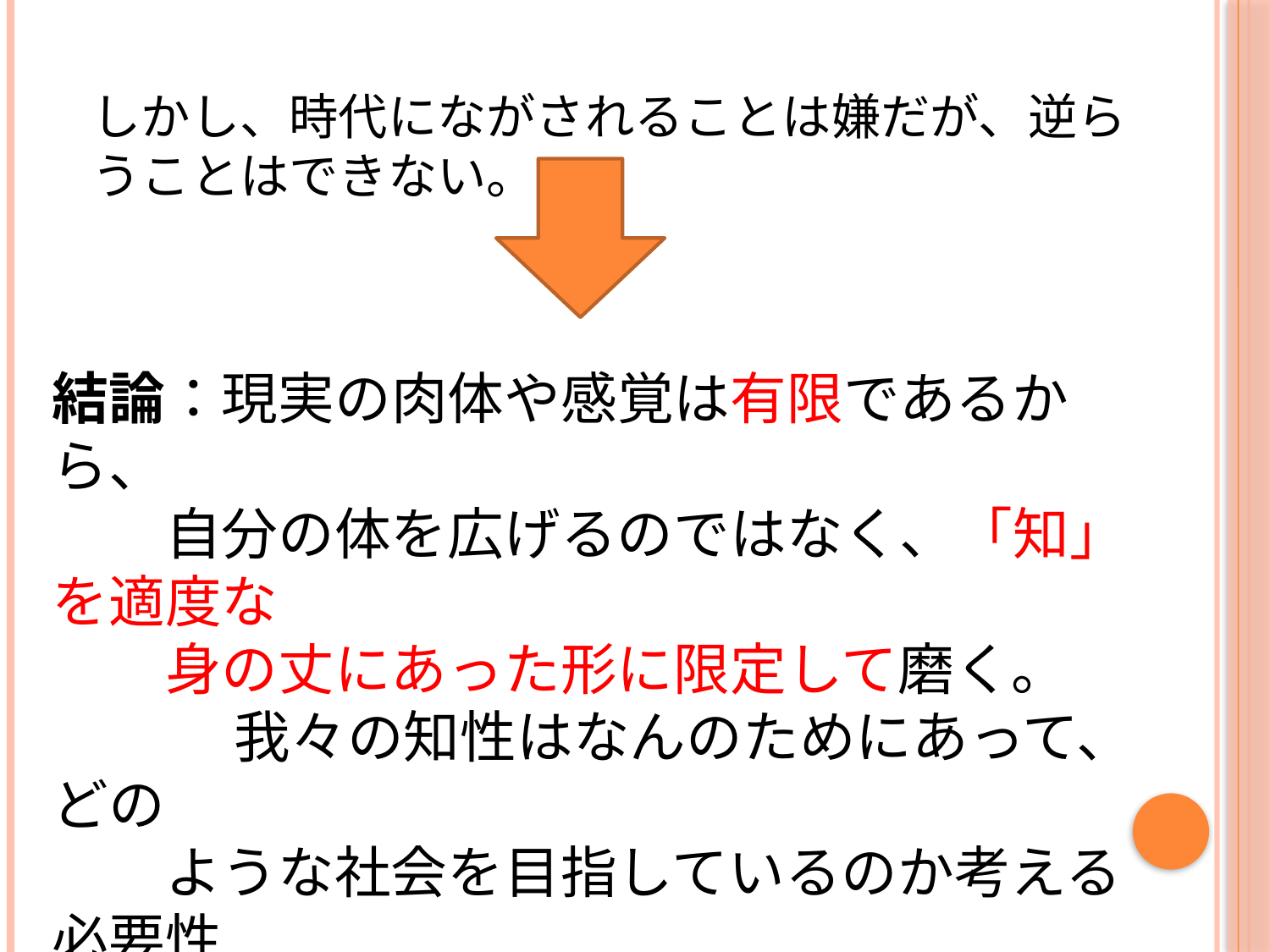

しかし、時代にながされることは嫌だが、逆らうことはできない。

結論：現実の肉体や感覚は有限であるから、
　　自分の体を広げるのではなく、「知」を適度な
　　身の丈にあった形に限定して磨く。
　　　 我々の知性はなんのためにあって、どの
　　ような社会を目指しているのか考える必要性
　　がある。